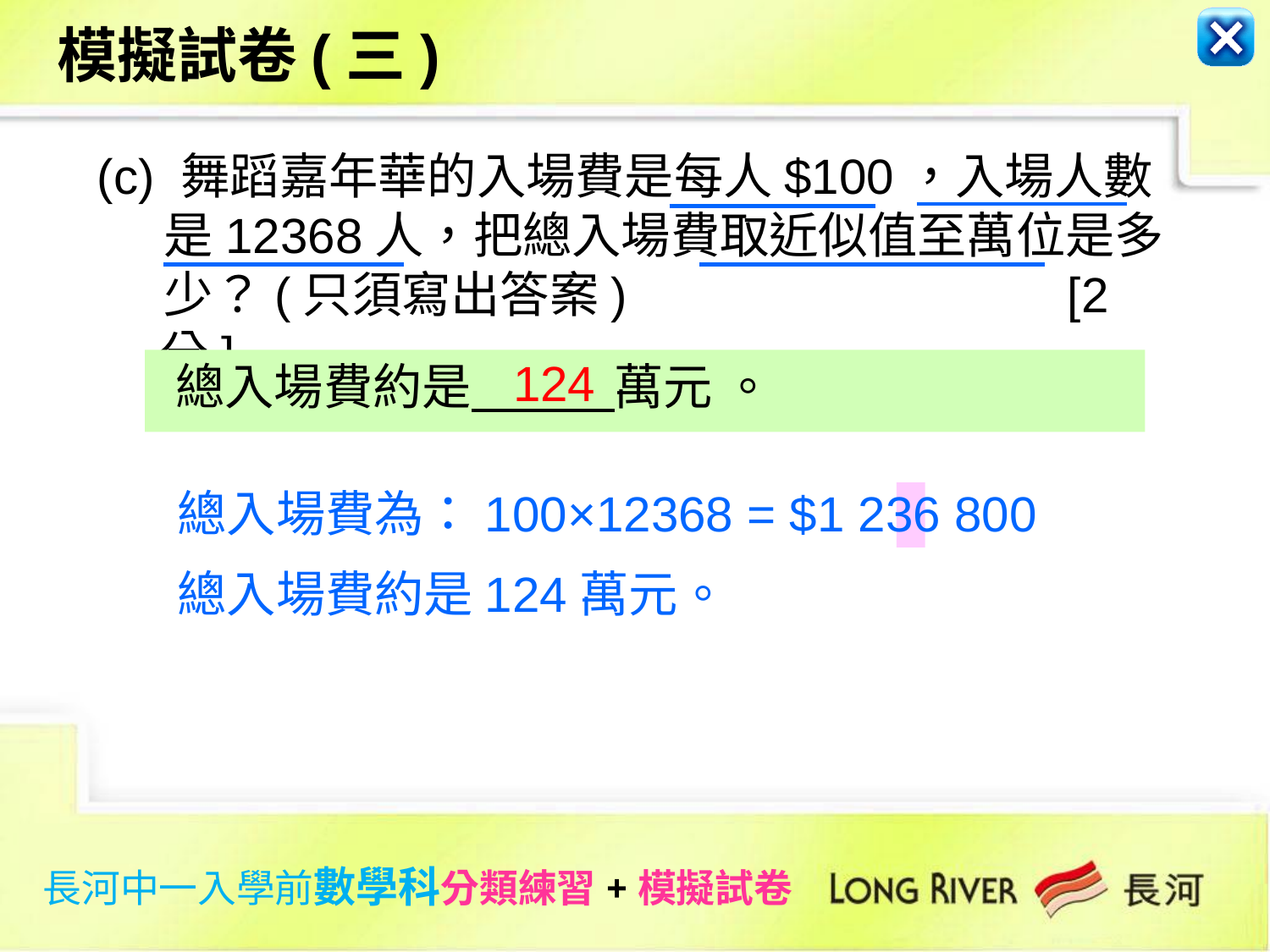

模擬試卷(三)
(c) 舞蹈嘉年華的入場費是每人$100，入場人數
     是12368人，把總入場費取近似值至萬位是多
     少？(只須寫出答案)                                [2分]
124
總入場費約是             萬元 。
總入場費為：100×12368 = $1 236 800
總入場費約是124萬元。